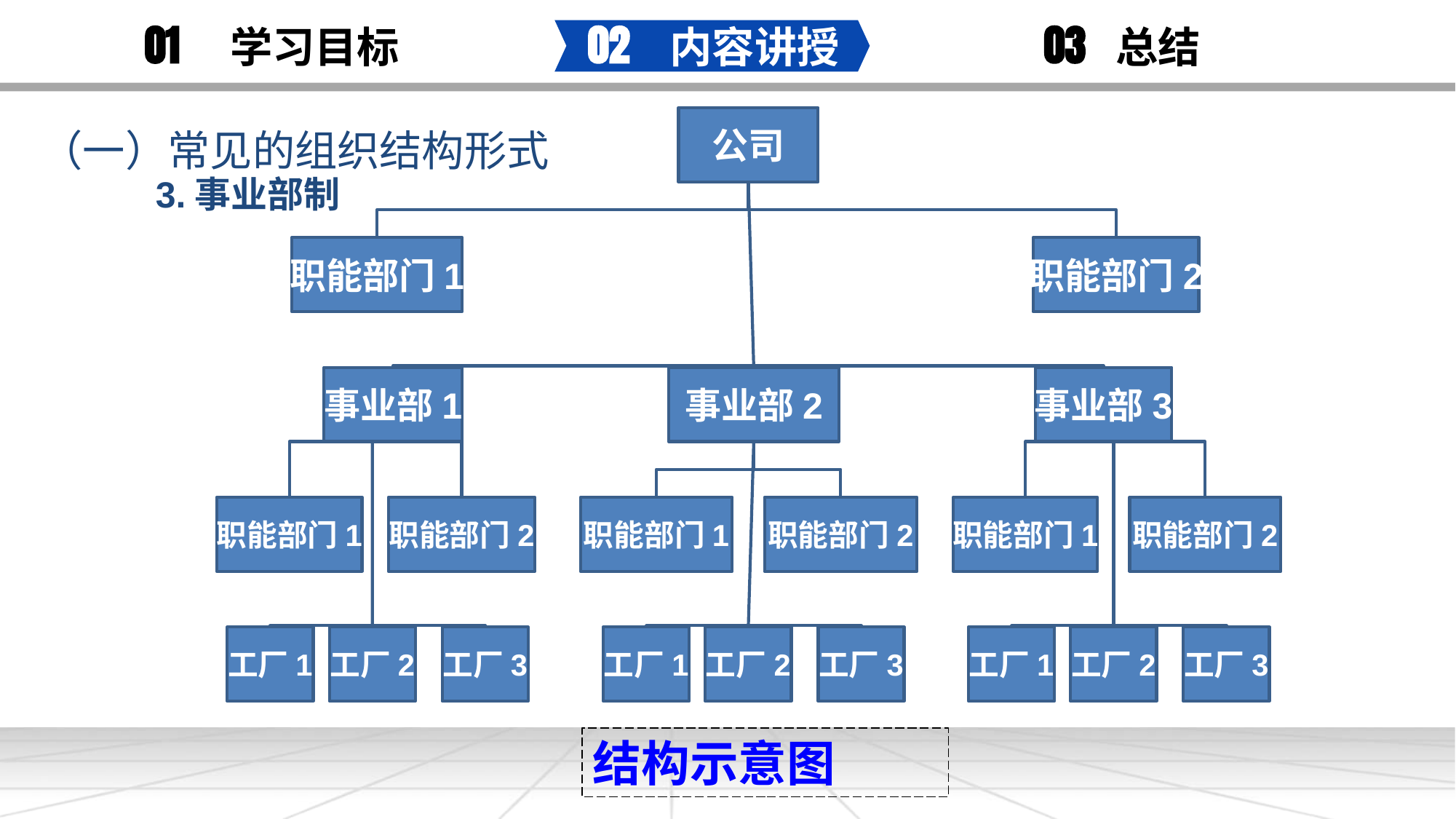

02   内容讲授
03  总结
01    学习目标

公司
职能部门1
职能部门2
事业部1
事业部2
事业部3
职能部门1
职能部门2
职能部门1
职能部门2
职能部门1
职能部门2
工厂1
工厂2
工厂3
工厂1
工厂2
工厂3
工厂1
工厂2
工厂3
（一）常见的组织结构形式
3.事业部制

结构示意图